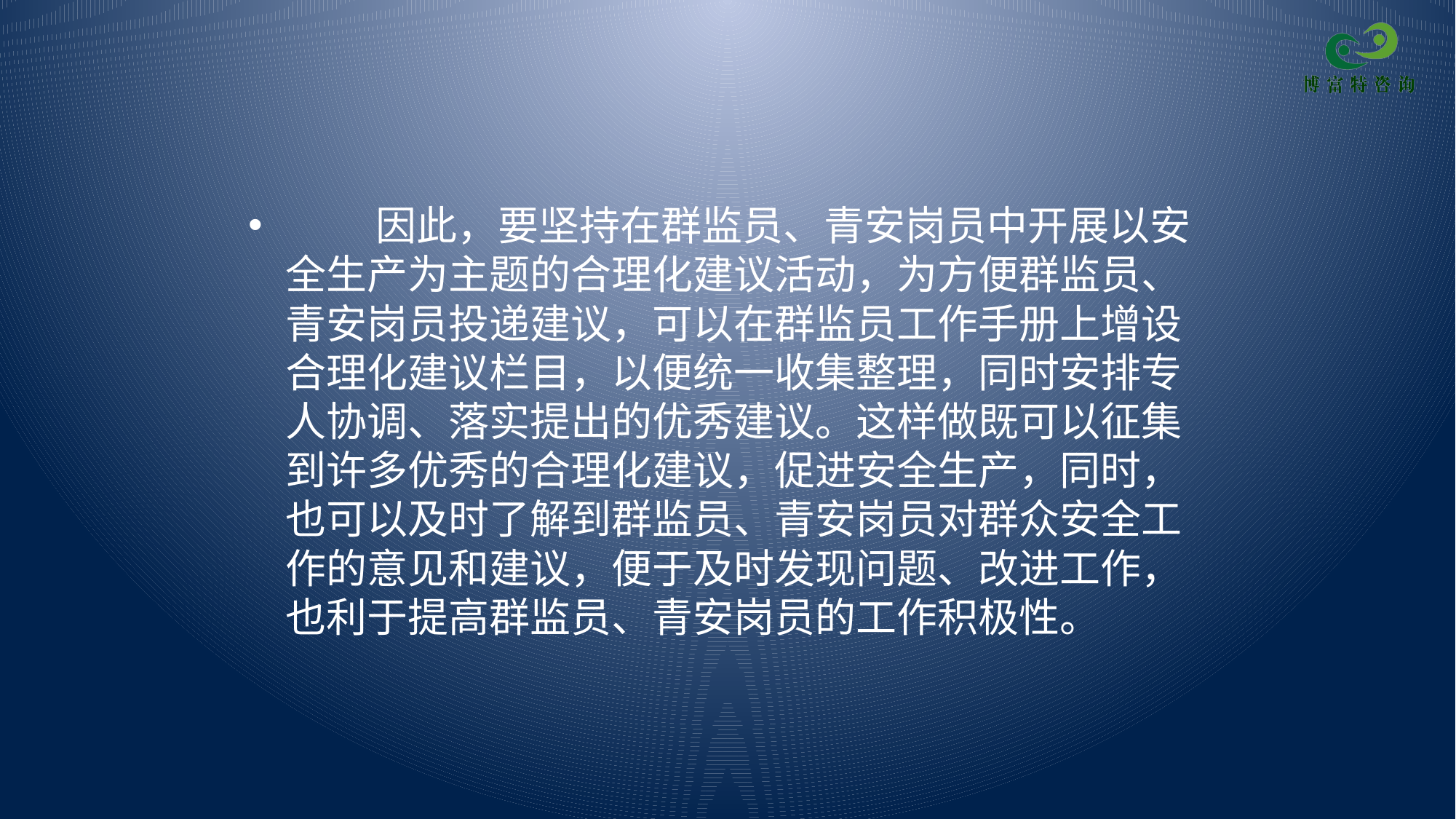

#
         因此，要坚持在群监员、青安岗员中开展以安全生产为主题的合理化建议活动，为方便群监员、青安岗员投递建议，可以在群监员工作手册上增设合理化建议栏目，以便统一收集整理，同时安排专人协调、落实提出的优秀建议。这样做既可以征集到许多优秀的合理化建议，促进安全生产，同时，也可以及时了解到群监员、青安岗员对群众安全工作的意见和建议，便于及时发现问题、改进工作，也利于提高群监员、青安岗员的工作积极性。